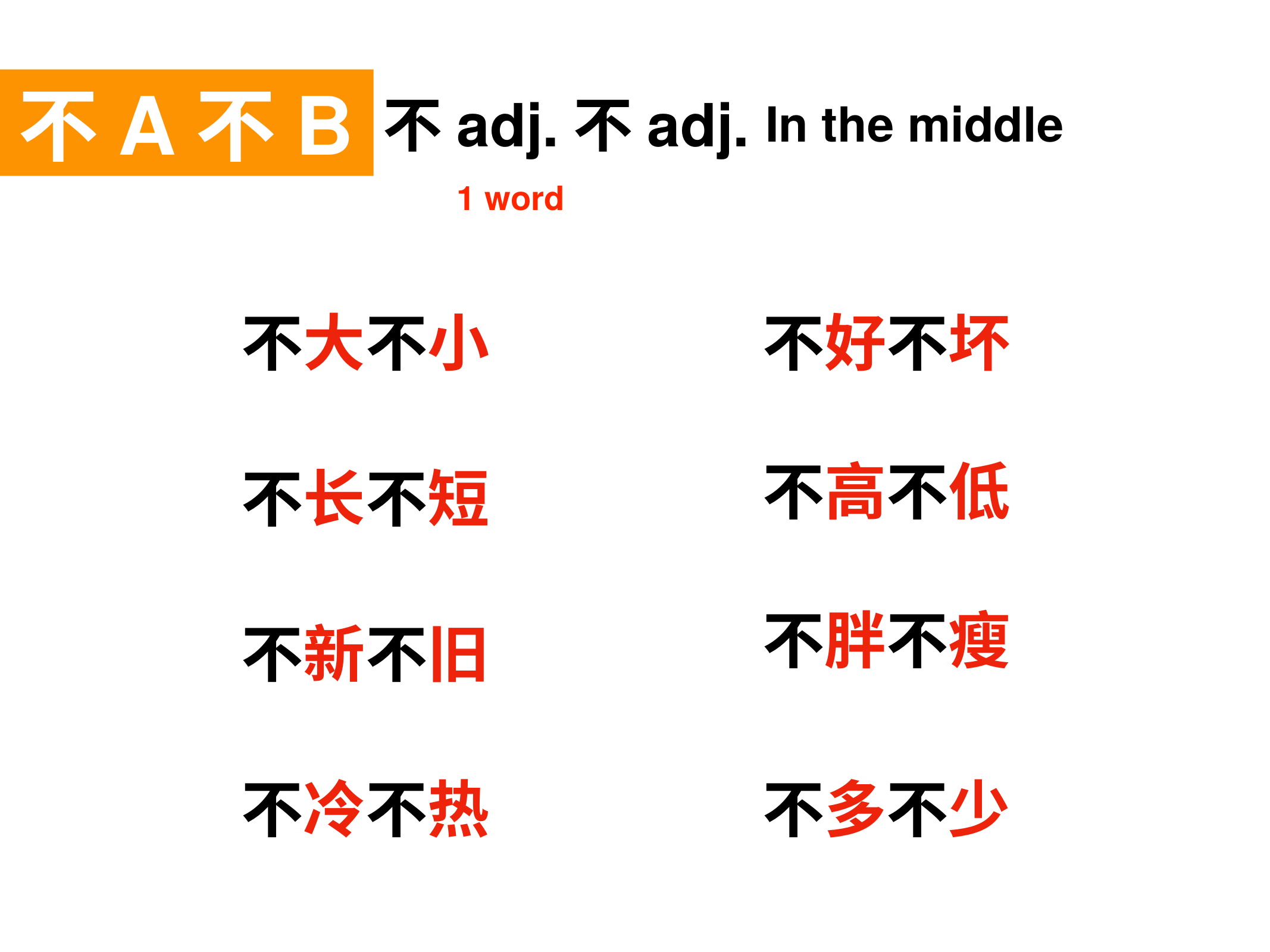

不A不B
不adj.不adj.
In the middle
1 word
不大不小
不好不坏
不高不低
不长不短
不胖不瘦
不新不旧
不冷不热
不多不少